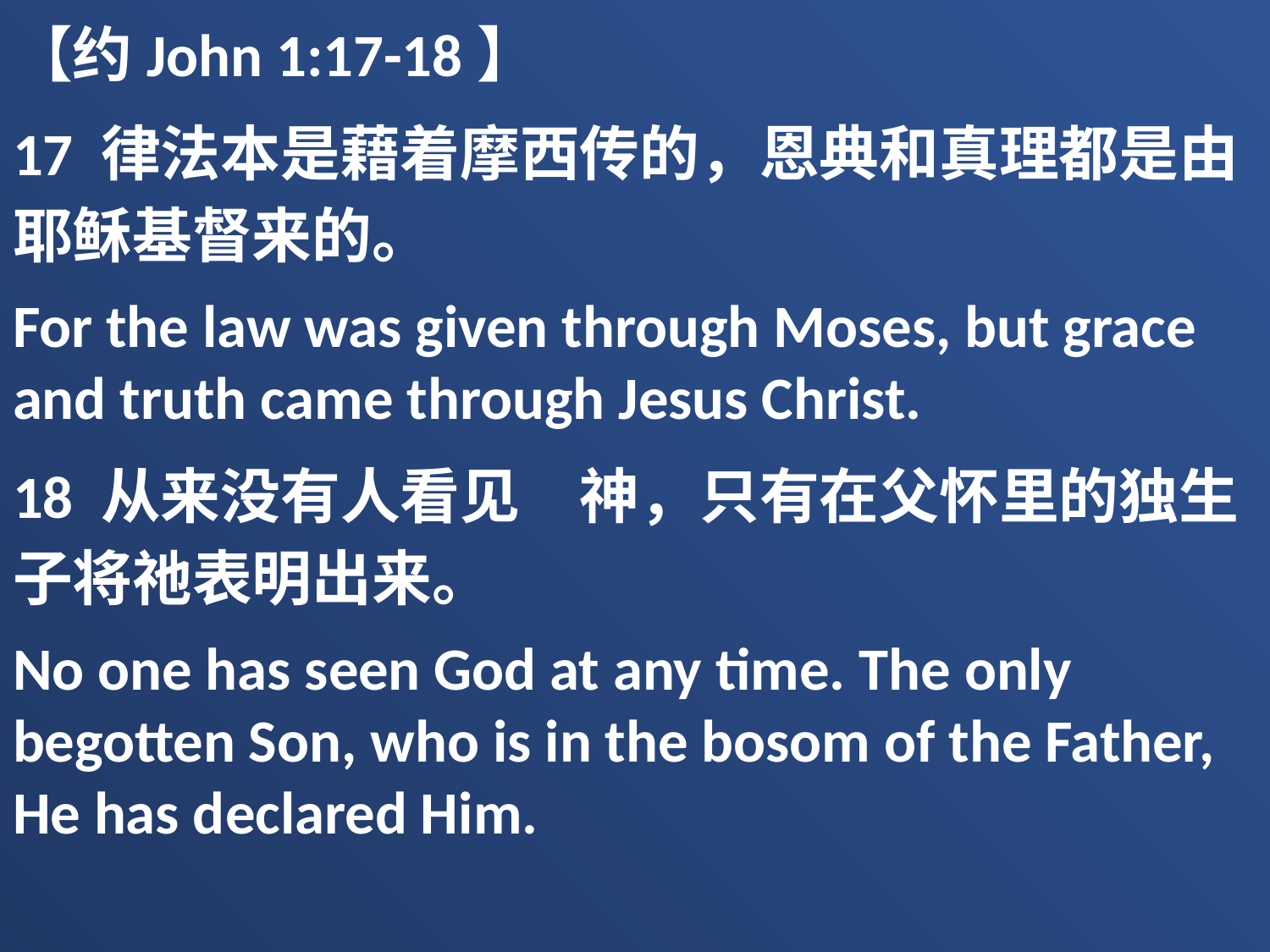

【约John 1:17-18】
17 律法本是藉着摩西传的，恩典和真理都是由耶稣基督来的。
For the law was given through Moses, but grace and truth came through Jesus Christ.
18 从来没有人看见　神，只有在父怀里的独生子将祂表明出来。
No one has seen God at any time. The only begotten Son, who is in the bosom of the Father, He has declared Him.